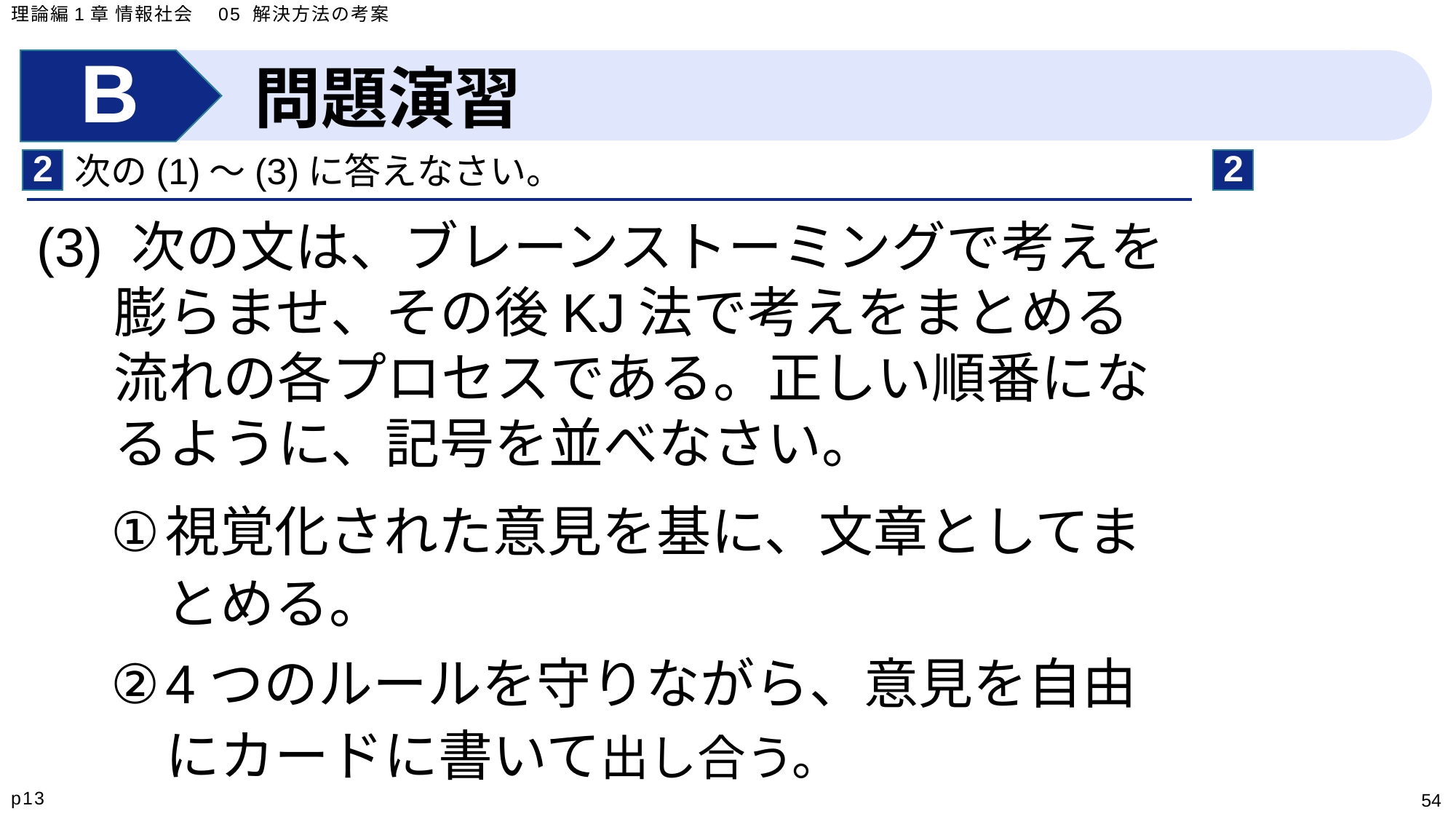

理論編1章 情報社会　05 解決方法の考案
問題演習
2
2
次の(1)〜(3)に答えなさい。
(3) 次の文は、ブレーンストーミングで考えを膨らませ、その後KJ法で考えをまとめる流れの各プロセスである。正しい順番になるように、記号を並べなさい。
視覚化された意見を基に、文章としてまとめる。
4つのルールを守りながら、意見を自由にカードに書いて出し合う。
p13
54